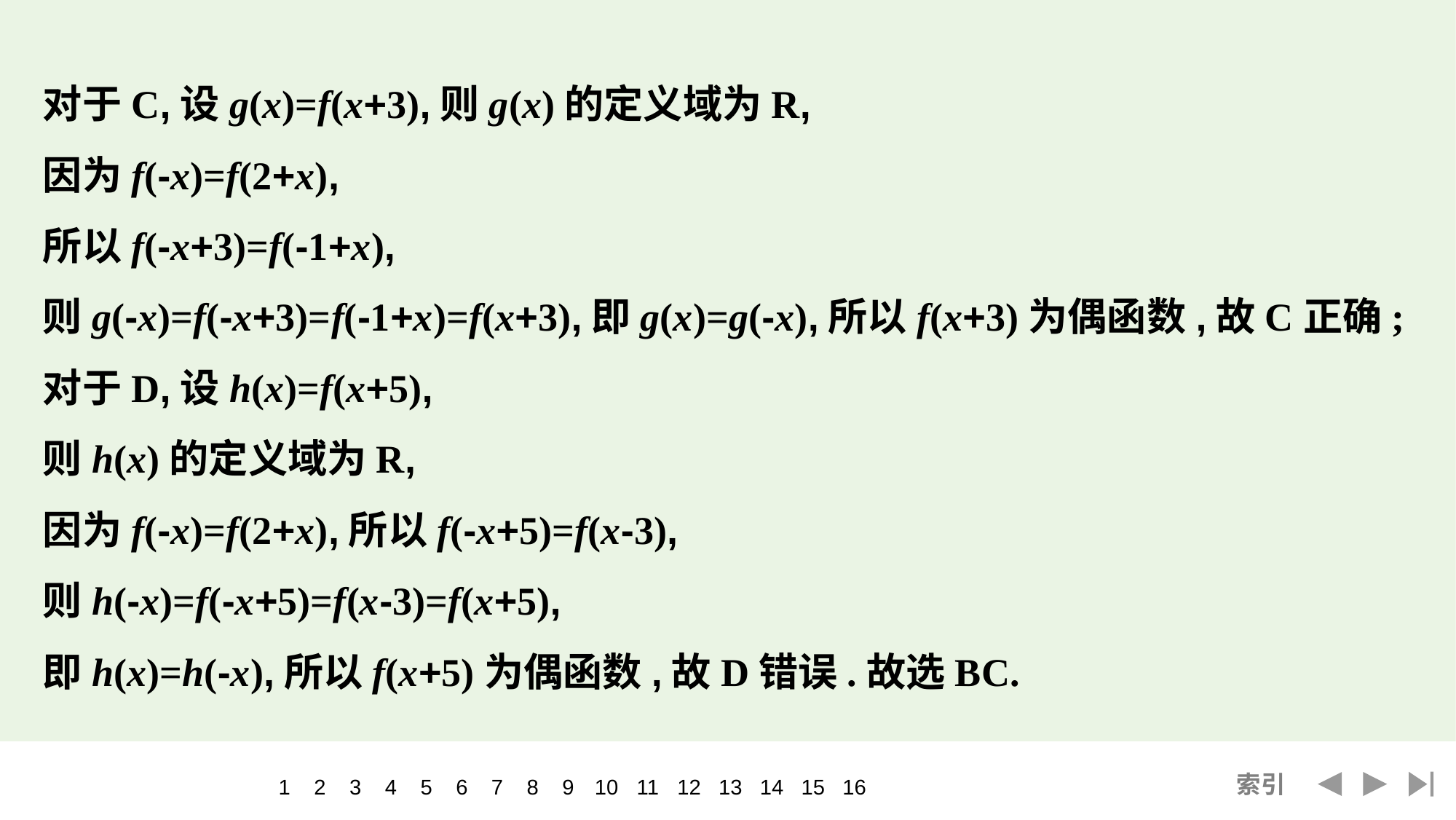

对于C,设g(x)=f(x+3),则g(x)的定义域为R,
因为f(-x)=f(2+x),
所以f(-x+3)=f(-1+x),
则g(-x)=f(-x+3)=f(-1+x)=f(x+3),即g(x)=g(-x),所以f(x+3)为偶函数,故C正确;
对于D,设h(x)=f(x+5),
则h(x)的定义域为R,
因为f(-x)=f(2+x),所以f(-x+5)=f(x-3),
则h(-x)=f(-x+5)=f(x-3)=f(x+5),
即h(x)=h(-x),所以f(x+5)为偶函数,故D错误.故选BC.